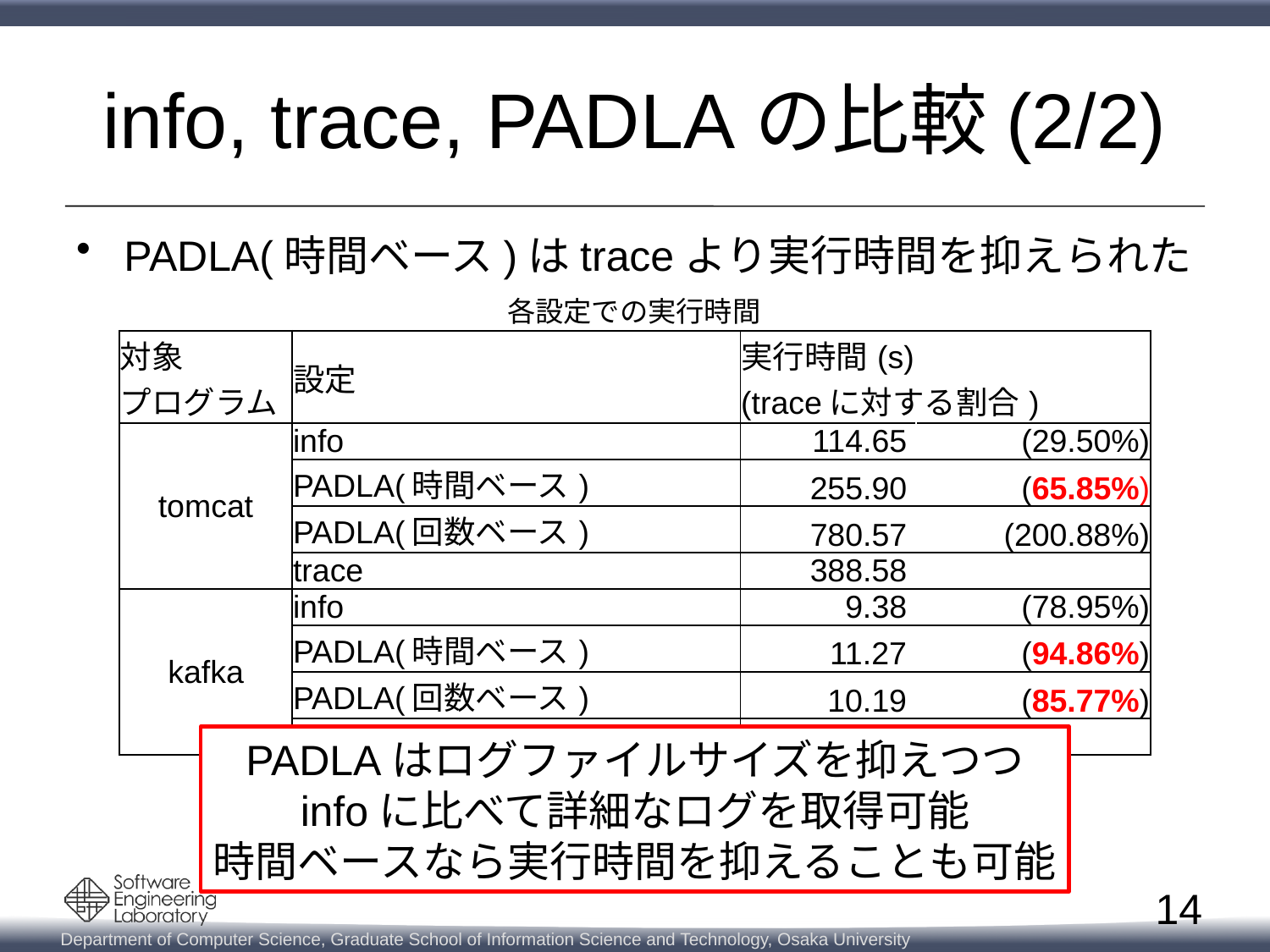

# info, trace, PADLAの比較(2/2)
PADLA(時間ベース)はtraceより実行時間を抑えられた
各設定での実行時間
| 対象 プログラム | 設定 | 実行時間(s) (traceに対する割合) |  |
| --- | --- | --- | --- |
| tomcat | info | 114.65 | (29.50%) |
|  | PADLA(時間ベース) | 255.90 | (65.85%) |
|  | PADLA(回数ベース) | 780.57 | (200.88%) |
|  | trace | 388.58 |  |
| kafka | info | 9.38 | (78.95%) |
|  | PADLA(時間ベース) | 11.27 | (94.86%) |
|  | PADLA(回数ベース) | 10.19 | (85.77%) |
|  | trace | 11.88 |  |
PADLAはログファイルサイズを抑えつつ
infoに比べて詳細なログを取得可能
時間ベースなら実行時間を抑えることも可能
14